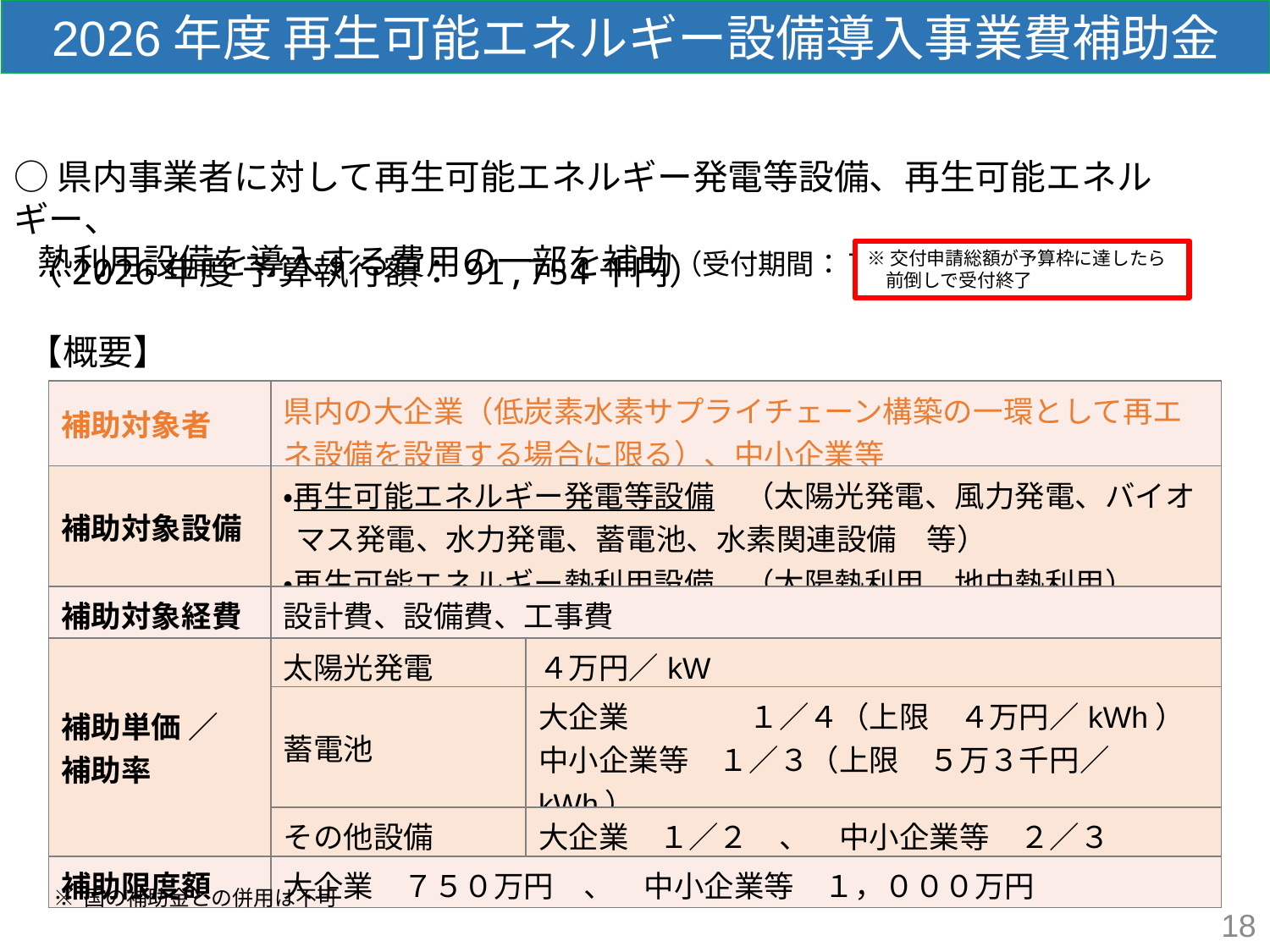

2026年度 再生可能エネルギー設備導入事業費補助金
資料5-2
○県内事業者に対して再生可能エネルギー発電等設備、再生可能エネルギー、
  熱利用設備を導入する費用の一部を補助（受付期間：７月31日まで）
※交付申請総額が予算枠に達したら
　前倒しで受付終了
（2026年度 予算執行額：91,754千円）
【概要】
| 補助対象者 | 県内の大企業（低炭素水素サプライチェーン構築の一環として再エネ設備を設置する場合に限る）、中小企業等 |  |
| --- | --- | --- |
| 補助対象設備 | ・再生可能エネルギー発電等設備　（太陽光発電、風力発電、バイオマス発電、水力発電、蓄電池、水素関連設備　等） ・再生可能エネルギー熱利用設備　（太陽熱利用、地中熱利用） |  |
| 補助対象経費 | 設計費、設備費、工事費 |  |
| 補助単価 ／ 補助率 | 太陽光発電 | ４万円／kW |
|  | 蓄電池 | 大企業　　　　１／４（上限　４万円／kWh） 中小企業等　１／３（上限　５万３千円／kWh） |
|  | その他設備 | 大企業　１／２　、　中小企業等　２／３ |
| 補助限度額 | 大企業　７５０万円　、　中小企業等　１，０００万円 |  |
※ 国の補助金との併用は不可
18